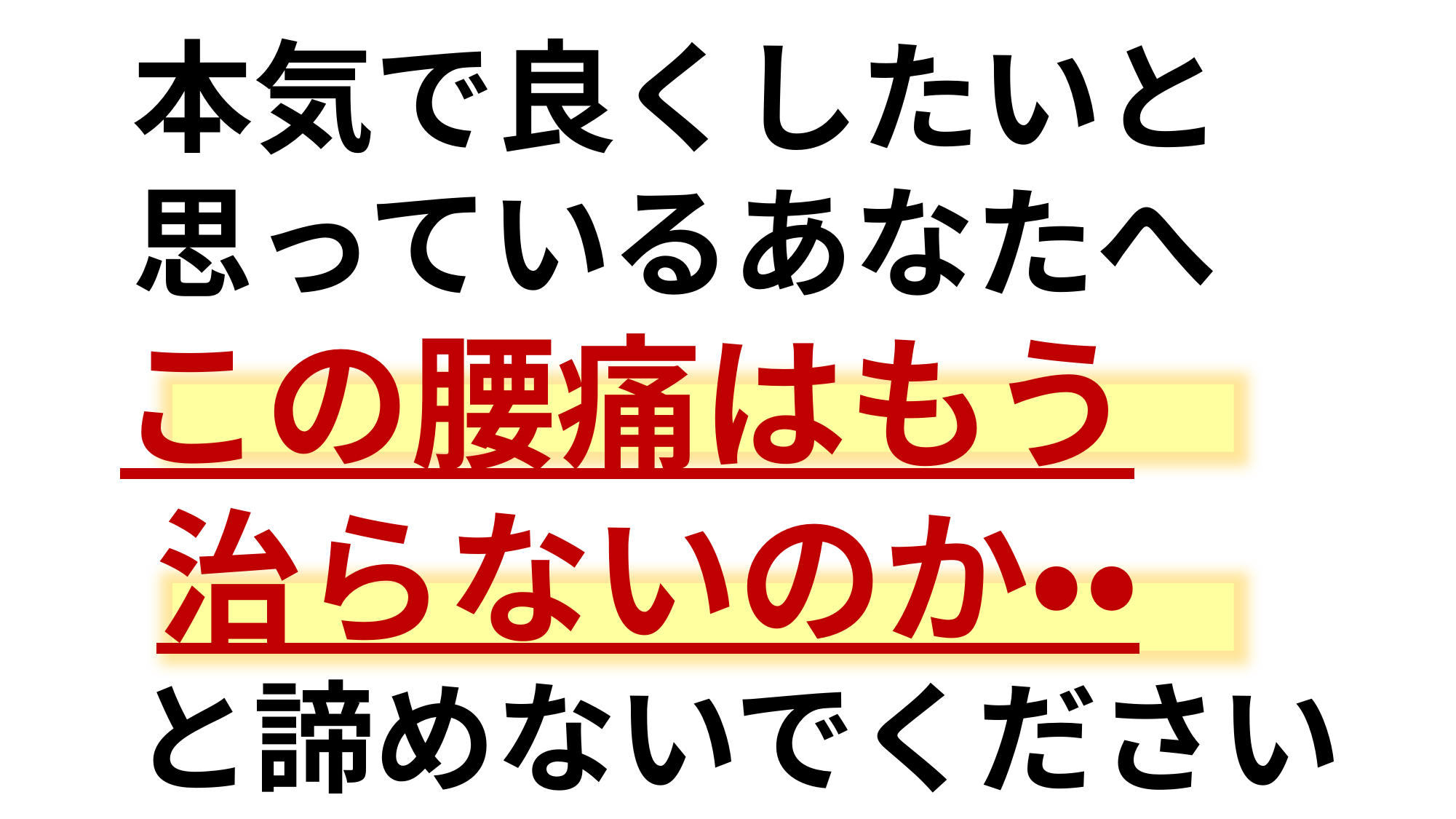

本気で良くしたいと
　思っているあなたへ
　この腰痛はもう
　治らないのか・・
　と諦めないでください